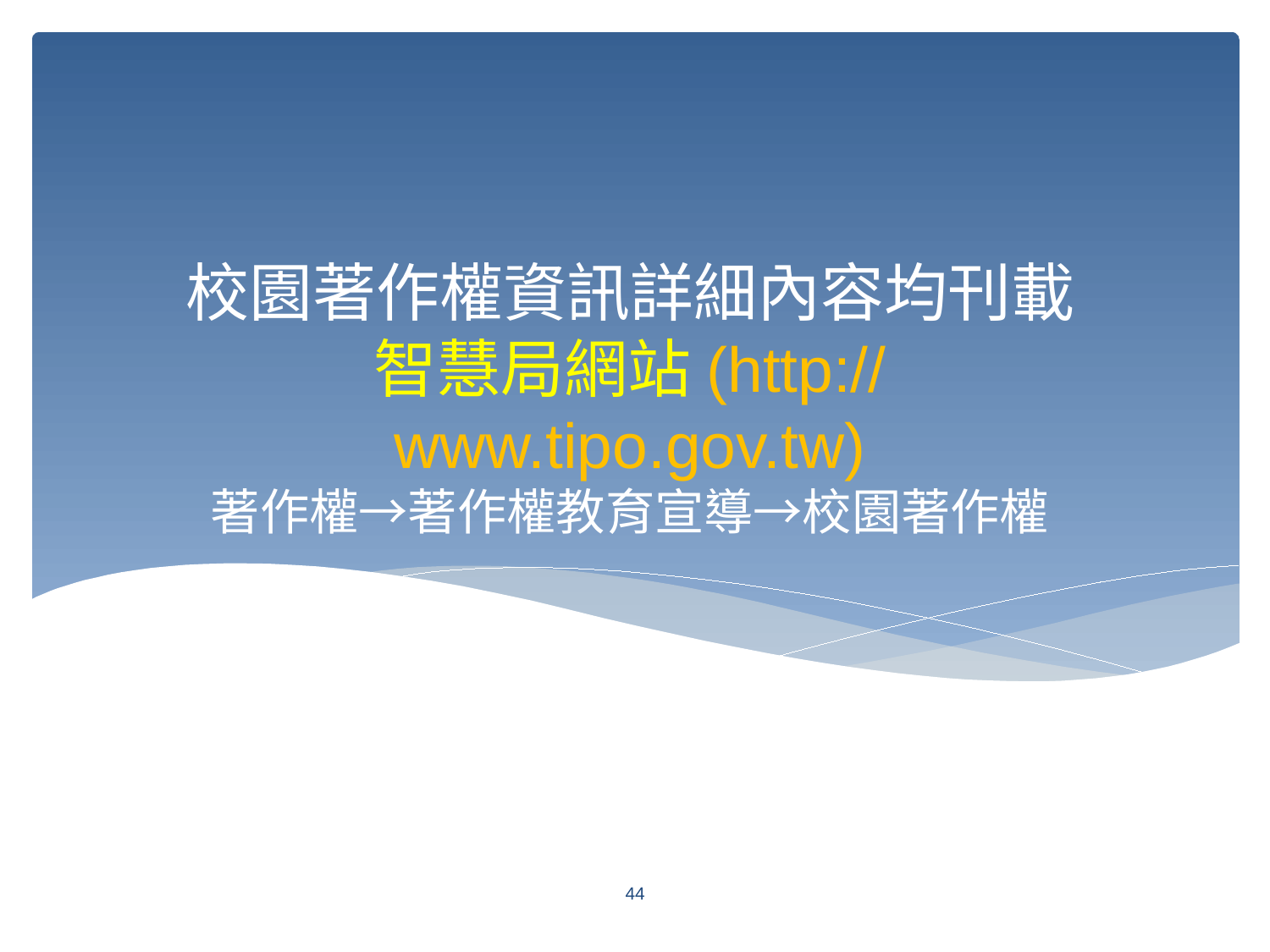

# 校園著作權資訊詳細內容均刊載智慧局網站(http://www.tipo.gov.tw) 著作權→著作權教育宣導→校園著作權
44